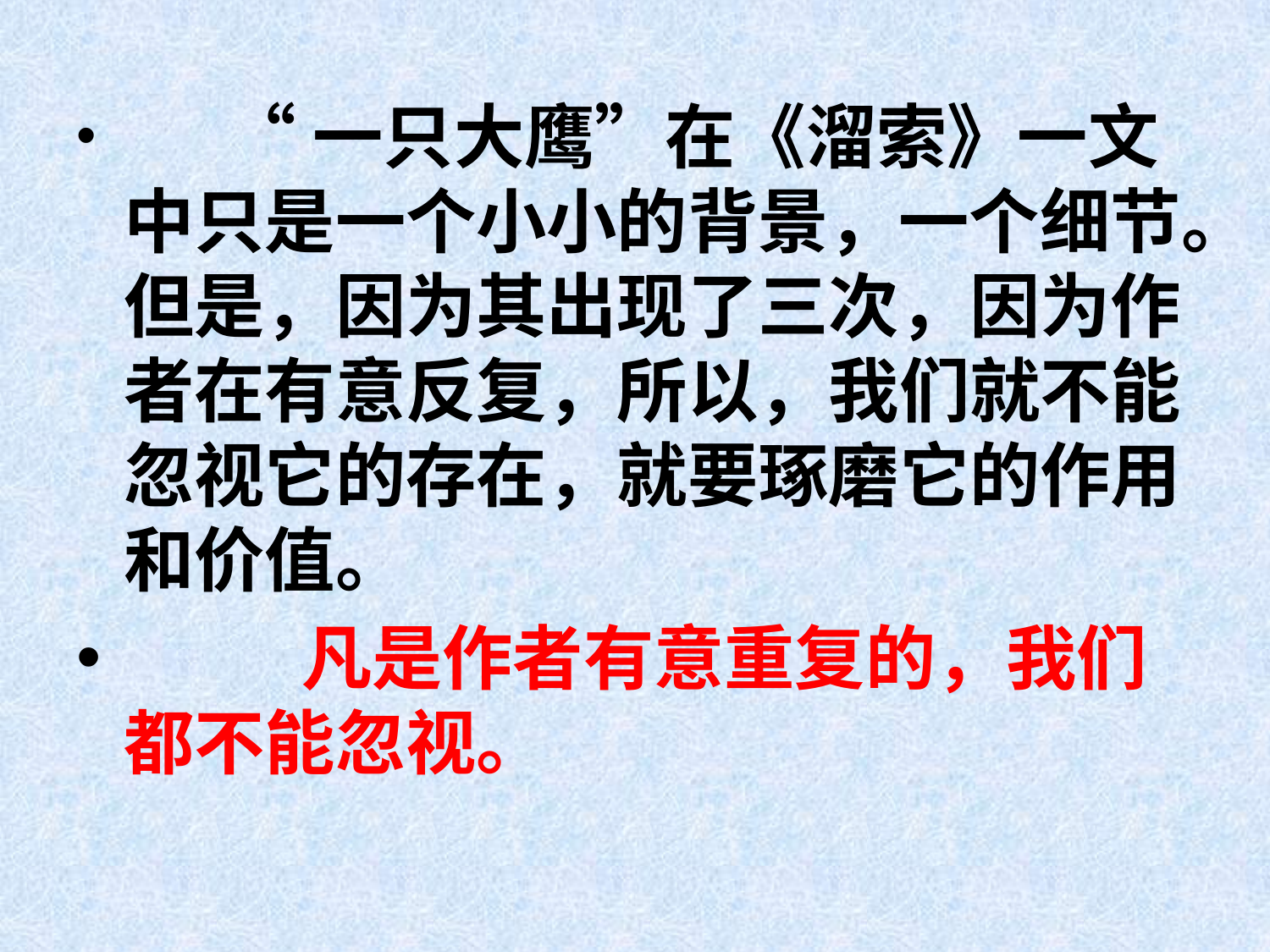

“一只大鹰”在《溜索》一文中只是一个小小的背景，一个细节。但是，因为其出现了三次，因为作者在有意反复，所以，我们就不能忽视它的存在，就要琢磨它的作用和价值。
          凡是作者有意重复的，我们都不能忽视。